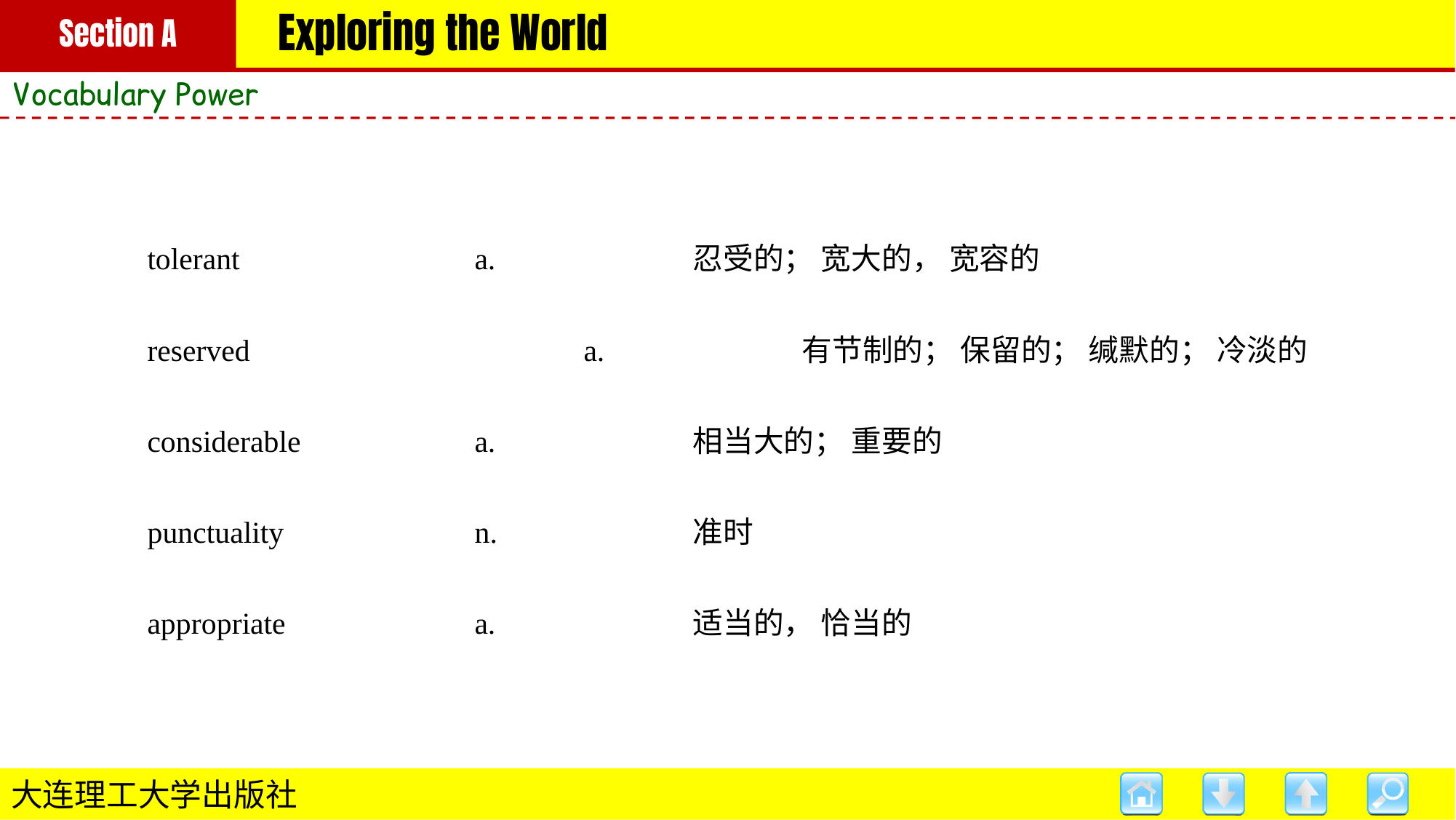

Section A
# Exploring the World
Vocabulary Power
tolerant 			a. 		忍受的； 宽大的， 宽容的
reserved 			a. 		有节制的； 保留的； 缄默的； 冷淡的
considerable 		a. 		相当大的； 重要的
punctuality 		n. 		准时
appropriate 		a. 		适当的， 恰当的